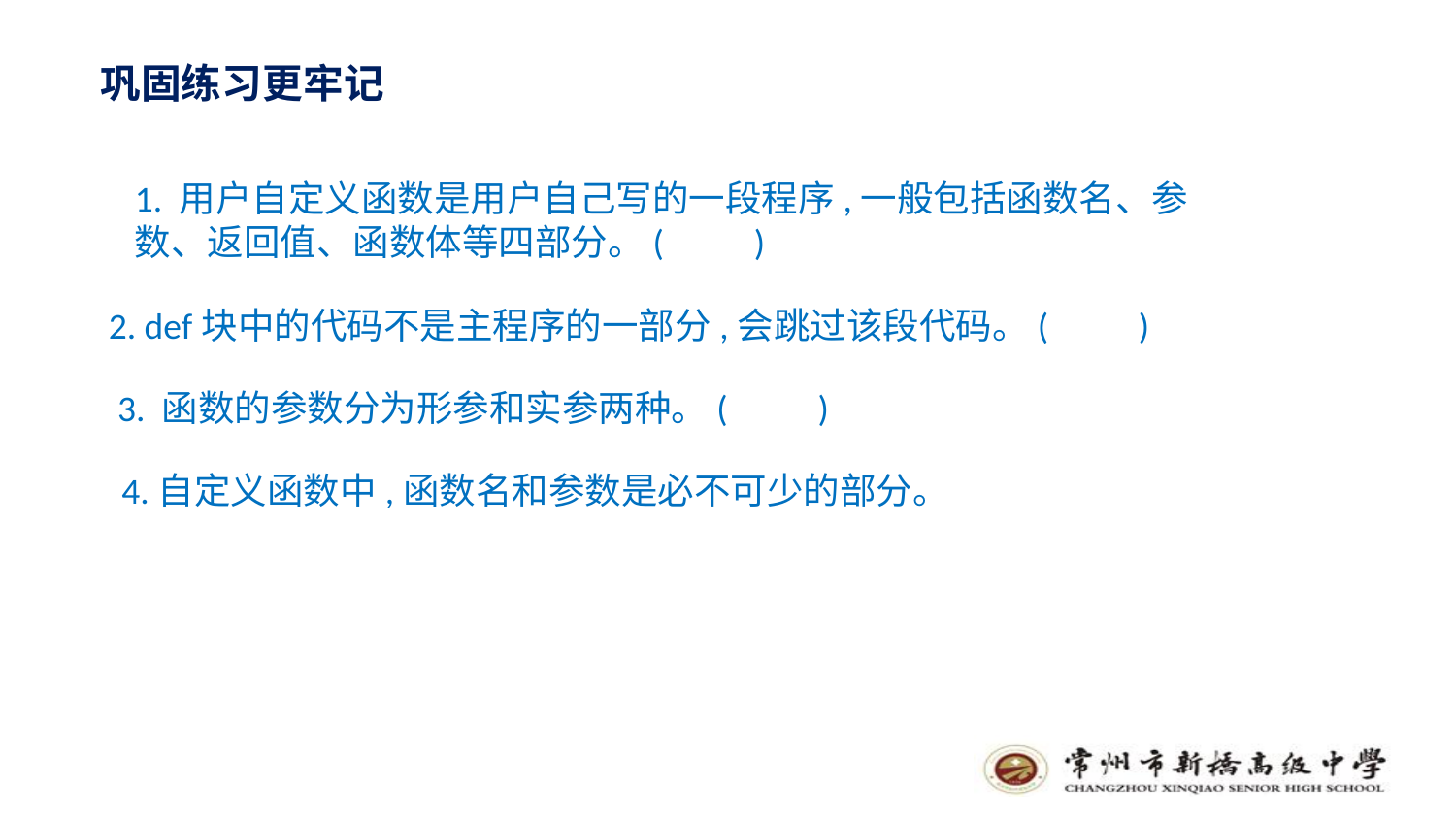

巩固练习更牢记
1. 用户自定义函数是用户自己写的一段程序,一般包括函数名、参数、返回值、函数体等四部分。(　　)
2. def块中的代码不是主程序的一部分,会跳过该段代码。(　　)
3. 函数的参数分为形参和实参两种。(　　)
4.自定义函数中,函数名和参数是必不可少的部分。